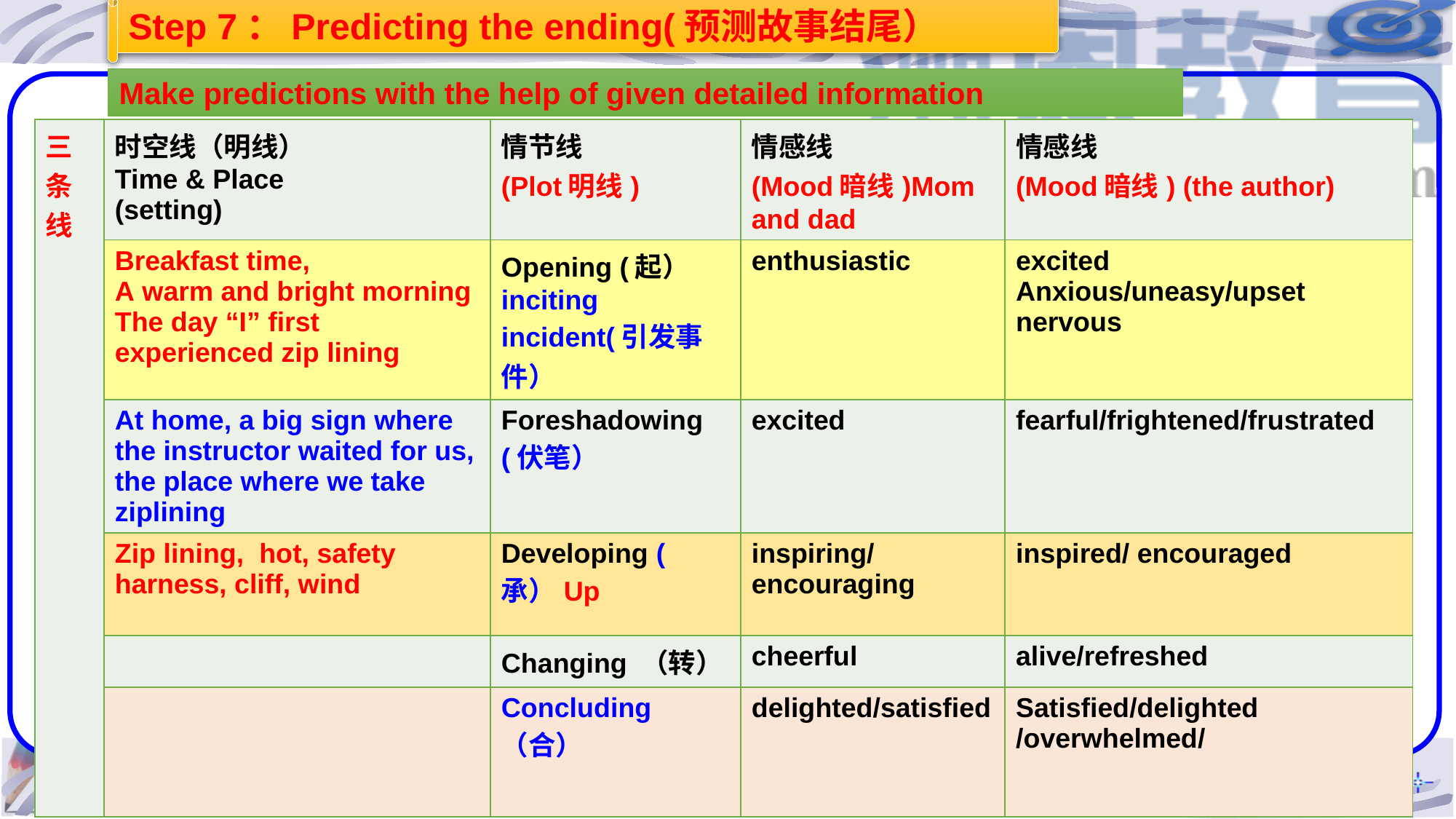

Step 7：Predicting the ending(预测故事结尾）
Make predictions with the help of given detailed information
| 三条线 | 时空线（明线） Time & Place (setting) | 情节线 (Plot明线) | 情感线 (Mood暗线)Mom and dad | 情感线 (Mood暗线) (the author) |
| --- | --- | --- | --- | --- |
|  | Breakfast time, A warm and bright morning The day “I” first experienced zip lining | Opening (起） inciting incident(引发事件） | enthusiastic | excited Anxious/uneasy/upset nervous |
|  | At home, a big sign where the instructor waited for us, the place where we take ziplining | Foreshadowing (伏笔） | excited | fearful/frightened/frustrated |
|  | Zip lining, hot, safety harness, cliff, wind | Developing ( 承）Up | inspiring/ encouraging | inspired/ encouraged |
|  |  | Changing （转） | cheerful | alive/refreshed |
|  |  | Concluding （合） | delighted/satisfied | Satisfied/delighted /overwhelmed/ |